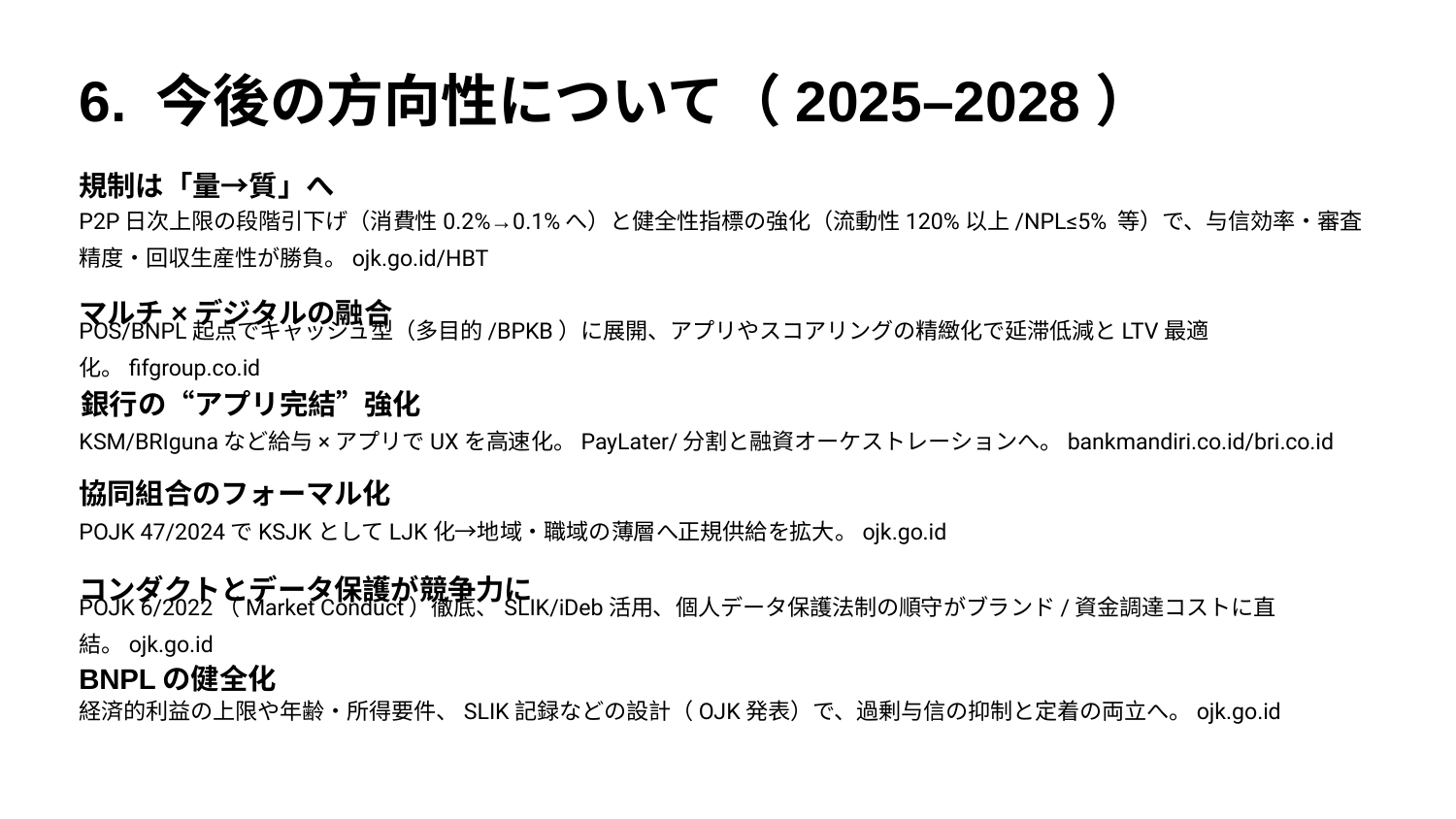

6. 今後の方向性について（2025–2028）
規制は「量→質」へ
P2P日次上限の段階引下げ（消費性0.2%→0.1%へ）と健全性指標の強化（流動性120%以上/NPL≤5% 等）で、与信効率・審査精度・回収生産性が勝負。ojk.go.id/HBT
マルチ×デジタルの融合
POS/BNPL起点でキャッシュ型（多目的/BPKB）に展開、アプリやスコアリングの精緻化で延滞低減とLTV最適化。fifgroup.co.id
銀行の“アプリ完結”強化
KSM/BRIgunaなど給与×アプリでUXを高速化。PayLater/分割と融資オーケストレーションへ。bankmandiri.co.id/bri.co.id
協同組合のフォーマル化
POJK 47/2024でKSJKとしてLJK化→地域・職域の薄層へ正規供給を拡大。ojk.go.id
コンダクトとデータ保護が競争力に
POJK 6/2022（Market Conduct）徹底、SLIK/iDeb活用、個人データ保護法制の順守がブランド/資金調達コストに直結。ojk.go.id
BNPLの健全化
経済的利益の上限や年齢・所得要件、SLIK記録などの設計（OJK発表）で、過剰与信の抑制と定着の両立へ。ojk.go.id